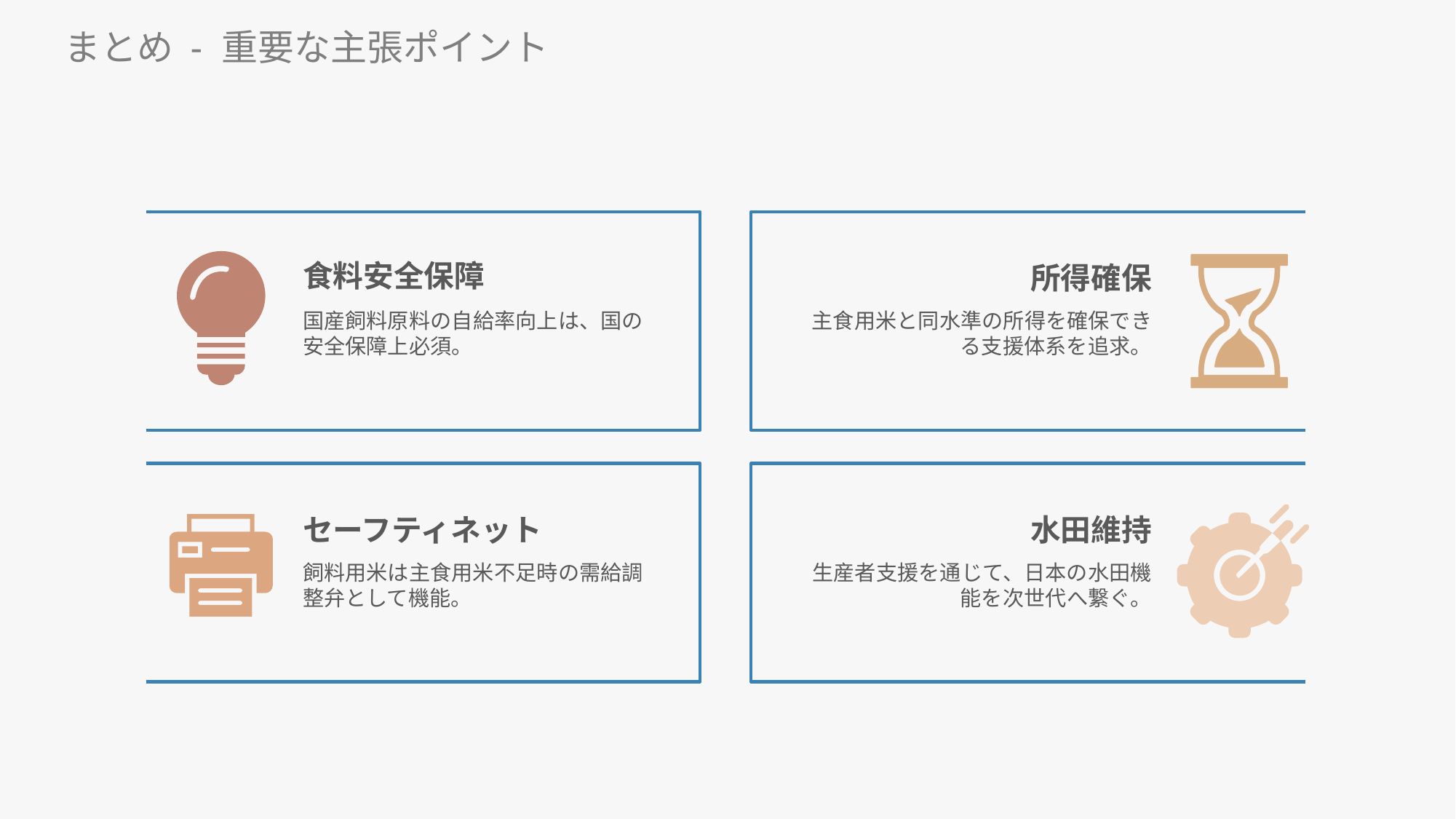

まとめ - 重要な主張ポイント

食料安全保障
所得確保

国産飼料原料の自給率向上は、国の安全保障上必須。
主食用米と同水準の所得を確保できる支援体系を追求。

セーフティネット
水田維持

飼料用米は主食用米不足時の需給調整弁として機能。
生産者支援を通じて、日本の水田機能を次世代へ繋ぐ。